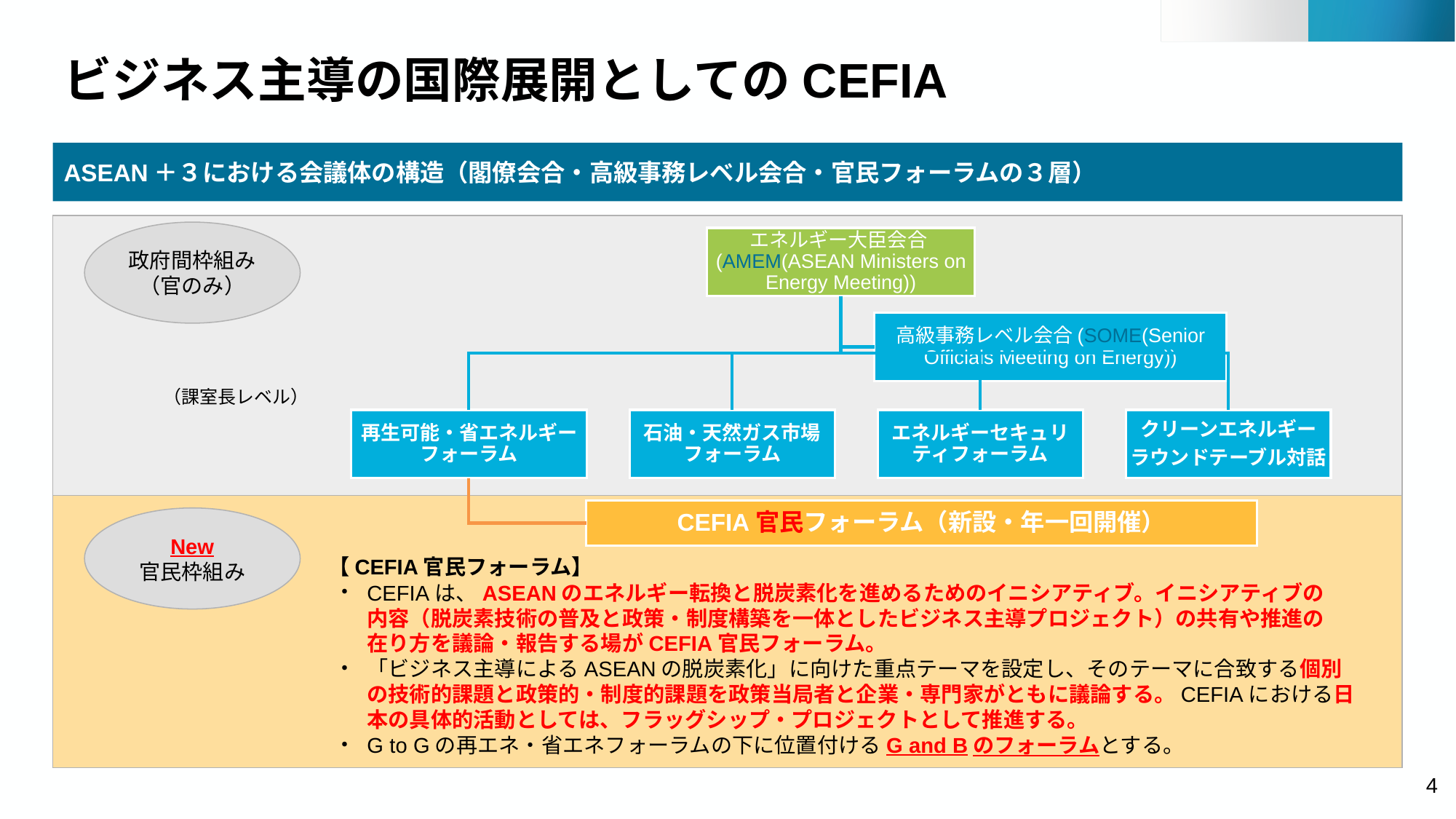

# ビジネス主導の国際展開としてのCEFIA
ASEAN＋３における会議体の構造（閣僚会合・高級事務レベル会合・官民フォーラムの３層）

政府間枠組み
（官のみ）
エネルギー大臣会合(AMEM(ASEAN Ministers on Energy Meeting))
高級事務レベル会合(SOME(Senior Officials Meeting on Energy))
再生可能・省エネルギーフォーラム
石油・天然ガス市場フォーラム
エネルギーセキュリティフォーラム
クリーンエネルギー
ラウンドテーブル対話
CEFIA官民フォーラム（新設・年一回開催）
（課室長レベル）

【CEFIA官民フォーラム】
CEFIAは、ASEANのエネルギー転換と脱炭素化を進めるためのイニシアティブ。イニシアティブの
内容（脱炭素技術の普及と政策・制度構築を一体としたビジネス主導プロジェクト）の共有や推進の
在り方を議論・報告する場がCEFIA官民フォーラム。
「ビジネス主導によるASEANの脱炭素化」に向けた重点テーマを設定し、そのテーマに合致する個別の技術的課題と政策的・制度的課題を政策当局者と企業・専門家がともに議論する。CEFIAにおける日本の具体的活動としては、フラッグシップ・プロジェクトとして推進する。
G to Gの再エネ・省エネフォーラムの下に位置付けるG and Bのフォーラムとする。
New
官民枠組み
4